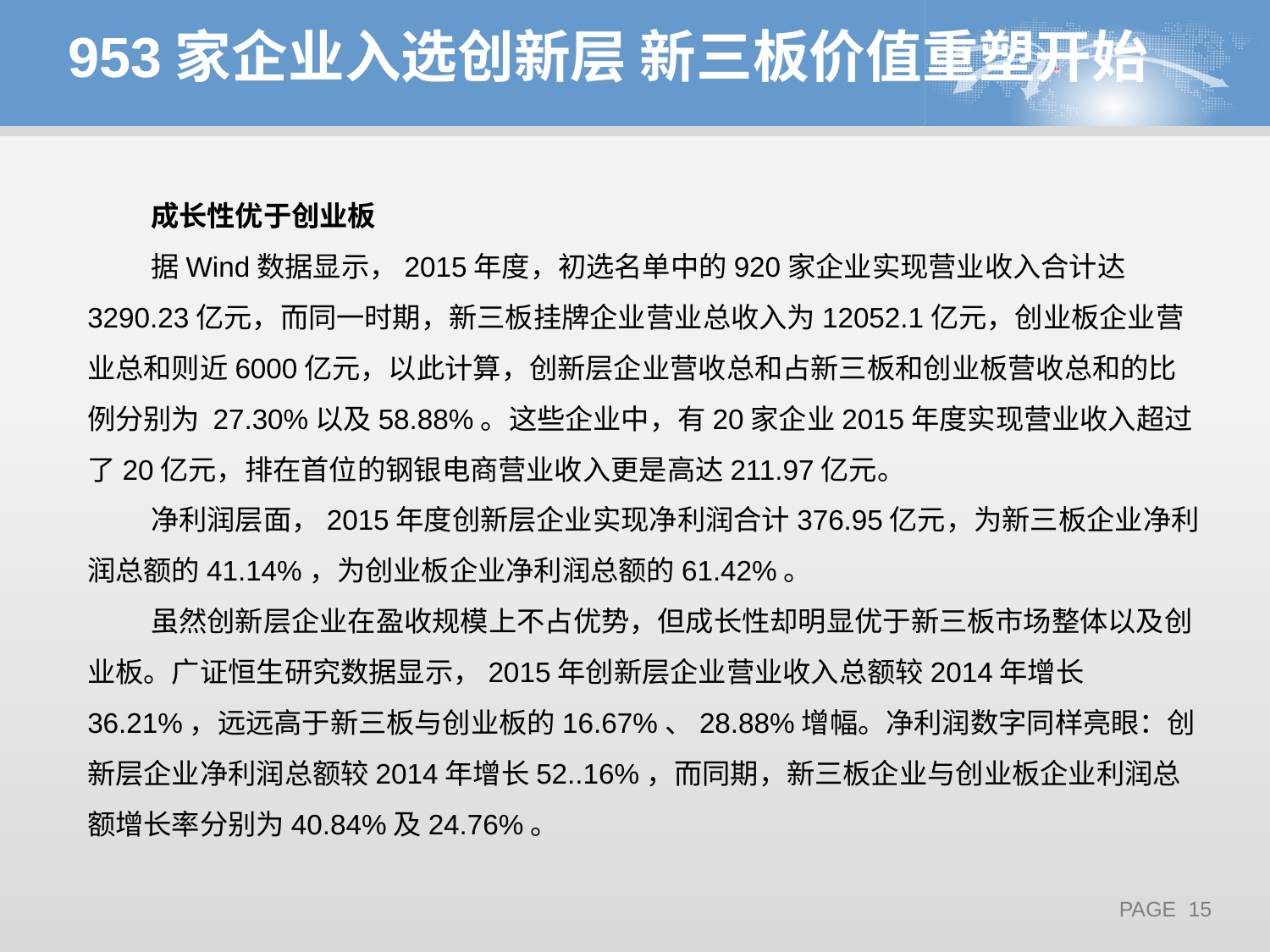

953家企业入选创新层 新三板价值重塑开始
成长性优于创业板
据Wind数据显示，2015年度，初选名单中的920家企业实现营业收入合计达3290.23亿元，而同一时期，新三板挂牌企业营业总收入为12052.1亿元，创业板企业营业总和则近6000亿元，以此计算，创新层企业营收总和占新三板和创业板营收总和的比例分别为 27.30%以及58.88%。这些企业中，有20家企业2015年度实现营业收入超过了20亿元，排在首位的钢银电商营业收入更是高达211.97亿元。
净利润层面，2015年度创新层企业实现净利润合计376.95亿元，为新三板企业净利润总额的41.14%，为创业板企业净利润总额的61.42%。
虽然创新层企业在盈收规模上不占优势，但成长性却明显优于新三板市场整体以及创业板。广证恒生研究数据显示，2015年创新层企业营业收入总额较2014年增长36.21%，远远高于新三板与创业板的16.67%、28.88%增幅。净利润数字同样亮眼：创新层企业净利润总额较2014年增长52..16%，而同期，新三板企业与创业板企业利润总额增长率分别为40.84%及24.76%。